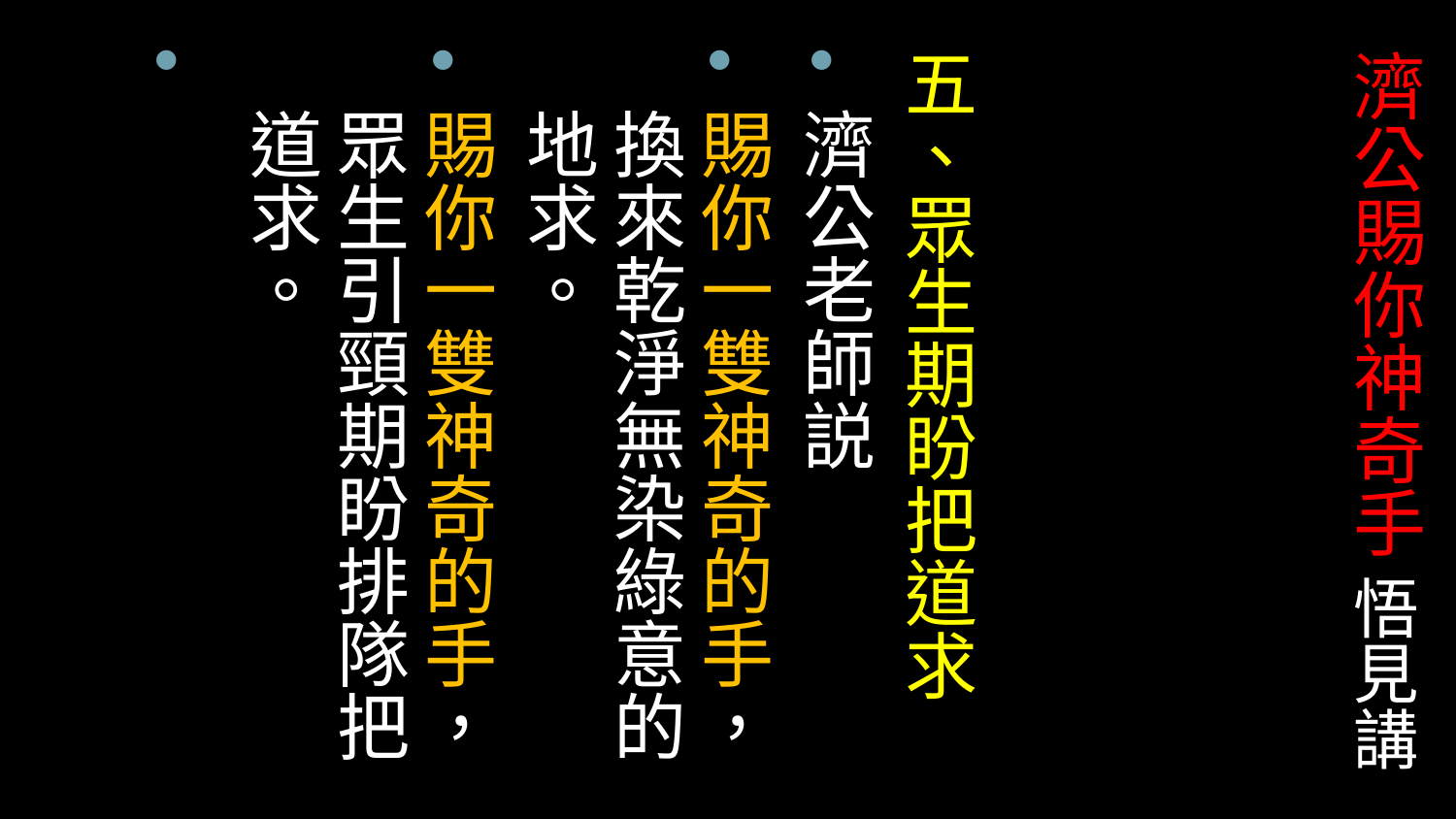

五、眾生期盼把道求
濟公老師説
賜你一雙神奇的手，換來乾淨無染綠意的地求。
賜你一雙神奇的手，眾生引頸期盼排隊把道求。

# 濟公賜你神奇手 悟見講